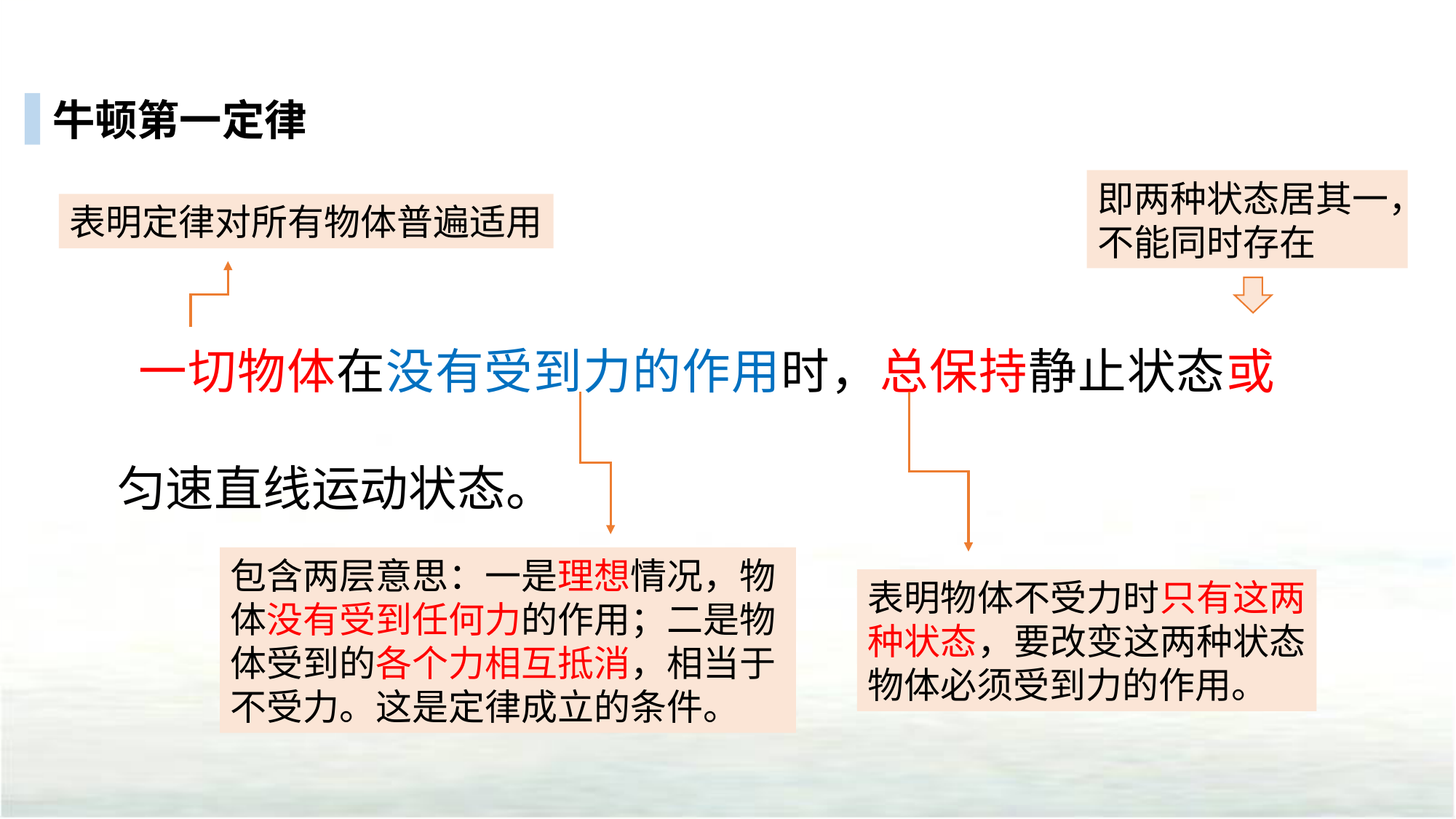

牛顿第一定律

即两种状态居其一，不能同时存在
表明定律对所有物体普遍适用
 一切物体在没有受到力的作用时，总保持静止状态或匀速直线运动状态。

包含两层意思：一是理想情况，物体没有受到任何力的作用；二是物体受到的各个力相互抵消，相当于不受力。这是定律成立的条件。
表明物体不受力时只有这两种状态，要改变这两种状态物体必须受到力的作用。